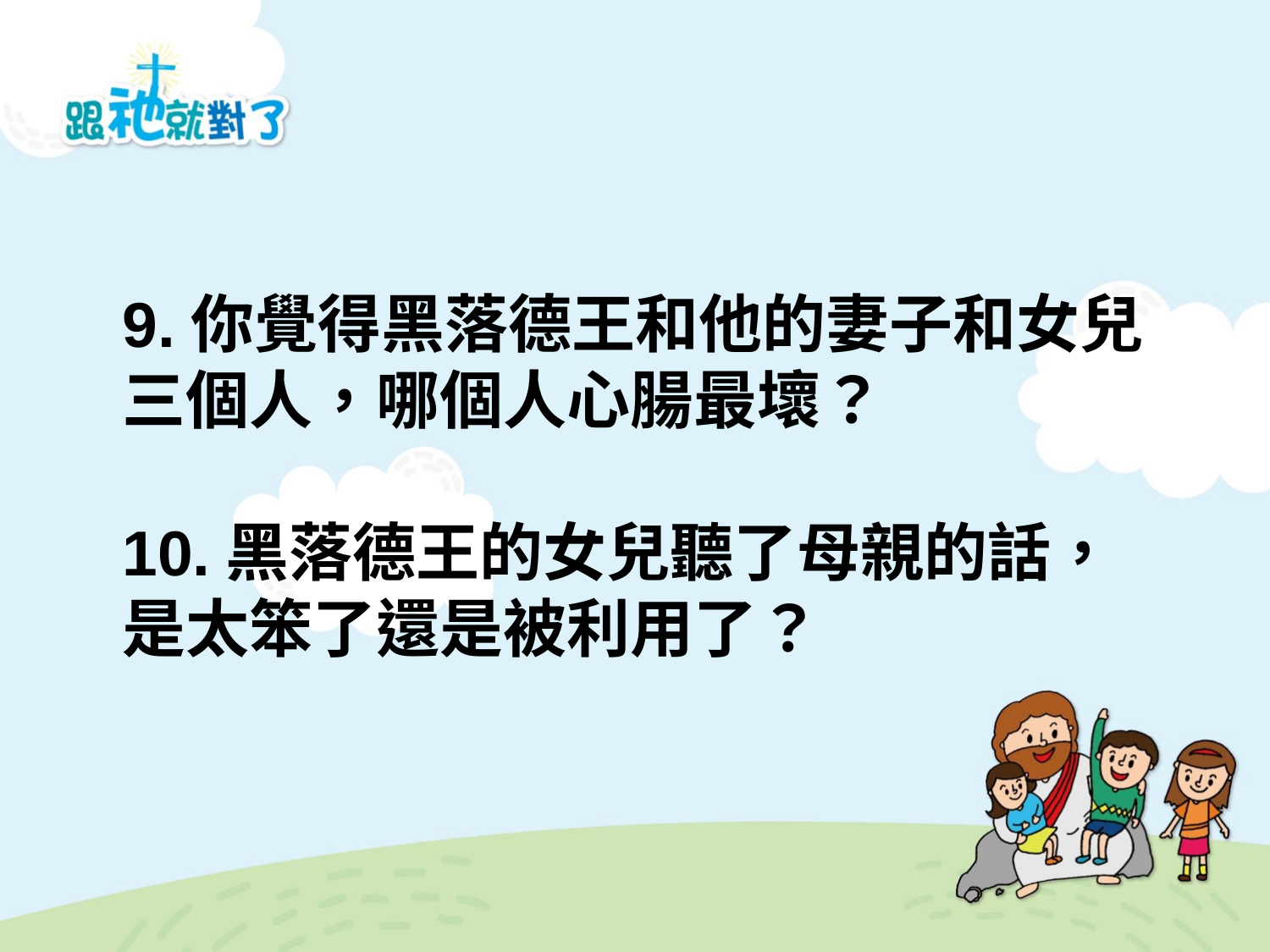

9.你覺得黑落德王和他的妻子和女兒三個人，哪個人心腸最壞？

10.黑落德王的女兒聽了母親的話，是太笨了還是被利用了？